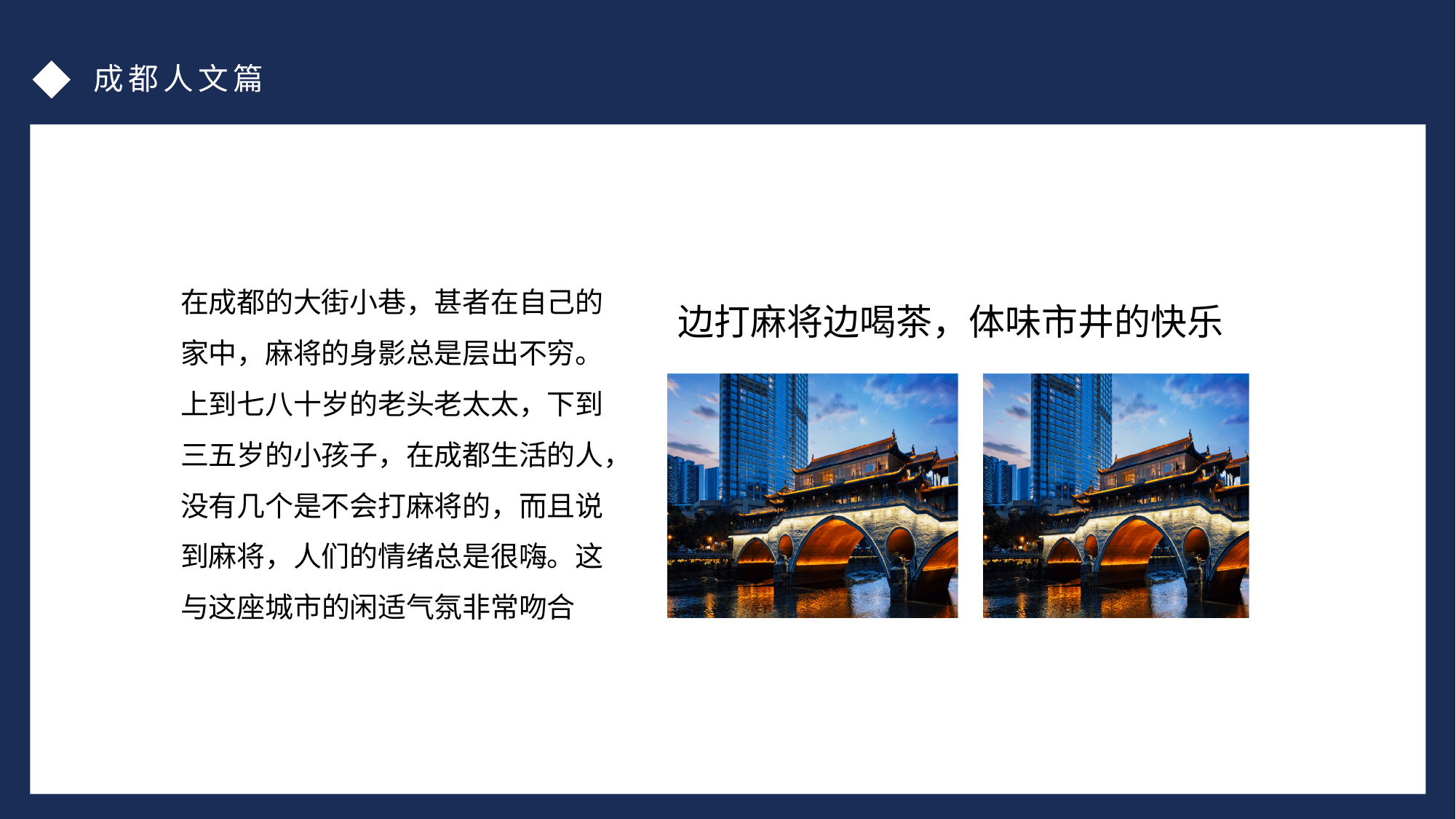

成都人文篇

在成都的大街小巷，甚者在自己的家中，麻将的身影总是层出不穷。上到七八十岁的老头老太太，下到三五岁的小孩子，在成都生活的人，没有几个是不会打麻将的，而且说到麻将，人们的情绪总是很嗨。这与这座城市的闲适气氛非常吻合
边打麻将边喝茶，体味市井的快乐